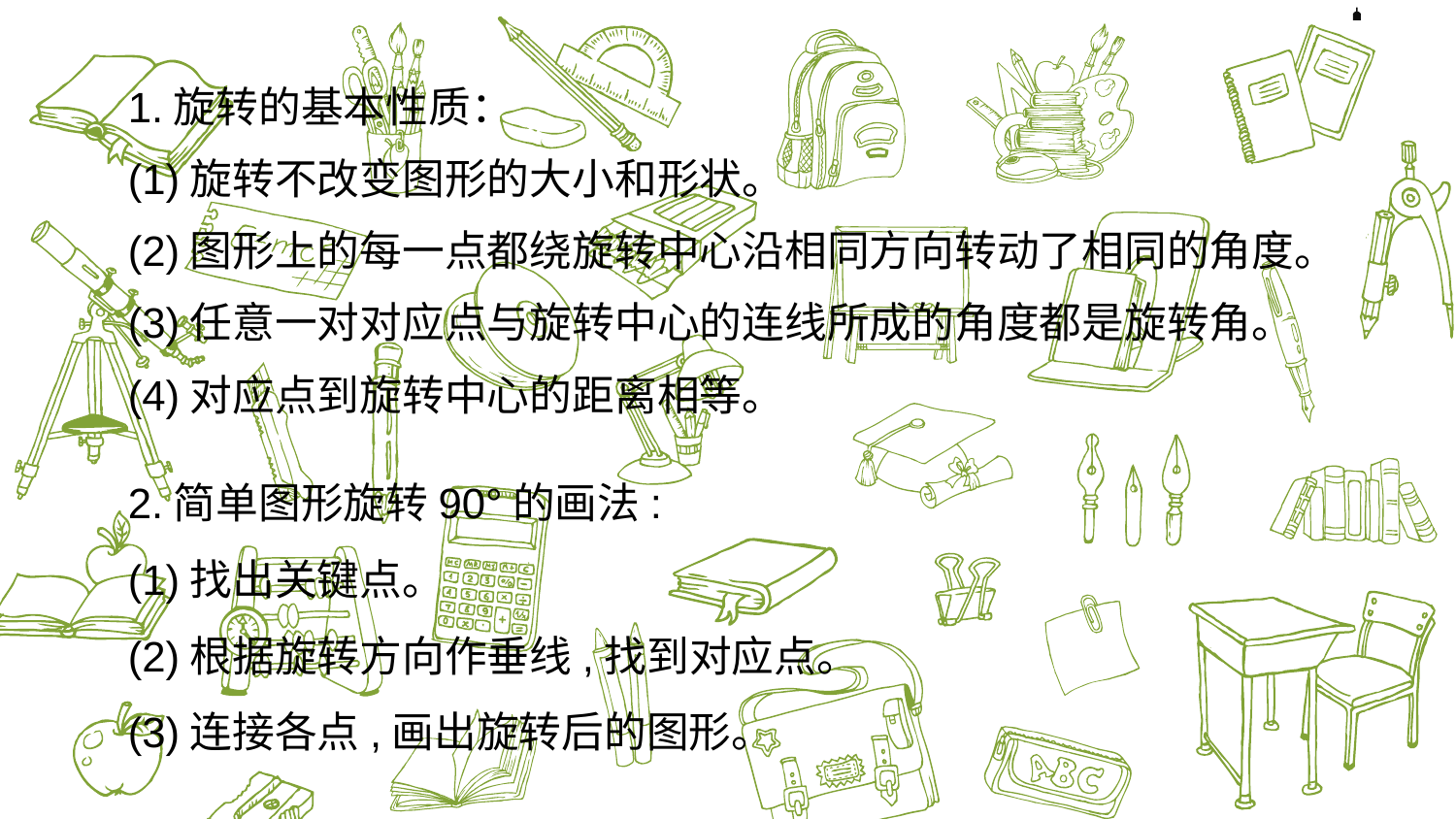

1.旋转的基本性质：
(1)旋转不改变图形的大小和形状。
(2)图形上的每一点都绕旋转中心沿相同方向转动了相同的角度。
(3)任意一对对应点与旋转中心的连线所成的角度都是旋转角。
(4)对应点到旋转中心的距离相等。
2.简单图形旋转90°的画法:
(1)找出关键点。
(2)根据旋转方向作垂线,找到对应点。
(3)连接各点,画出旋转后的图形。